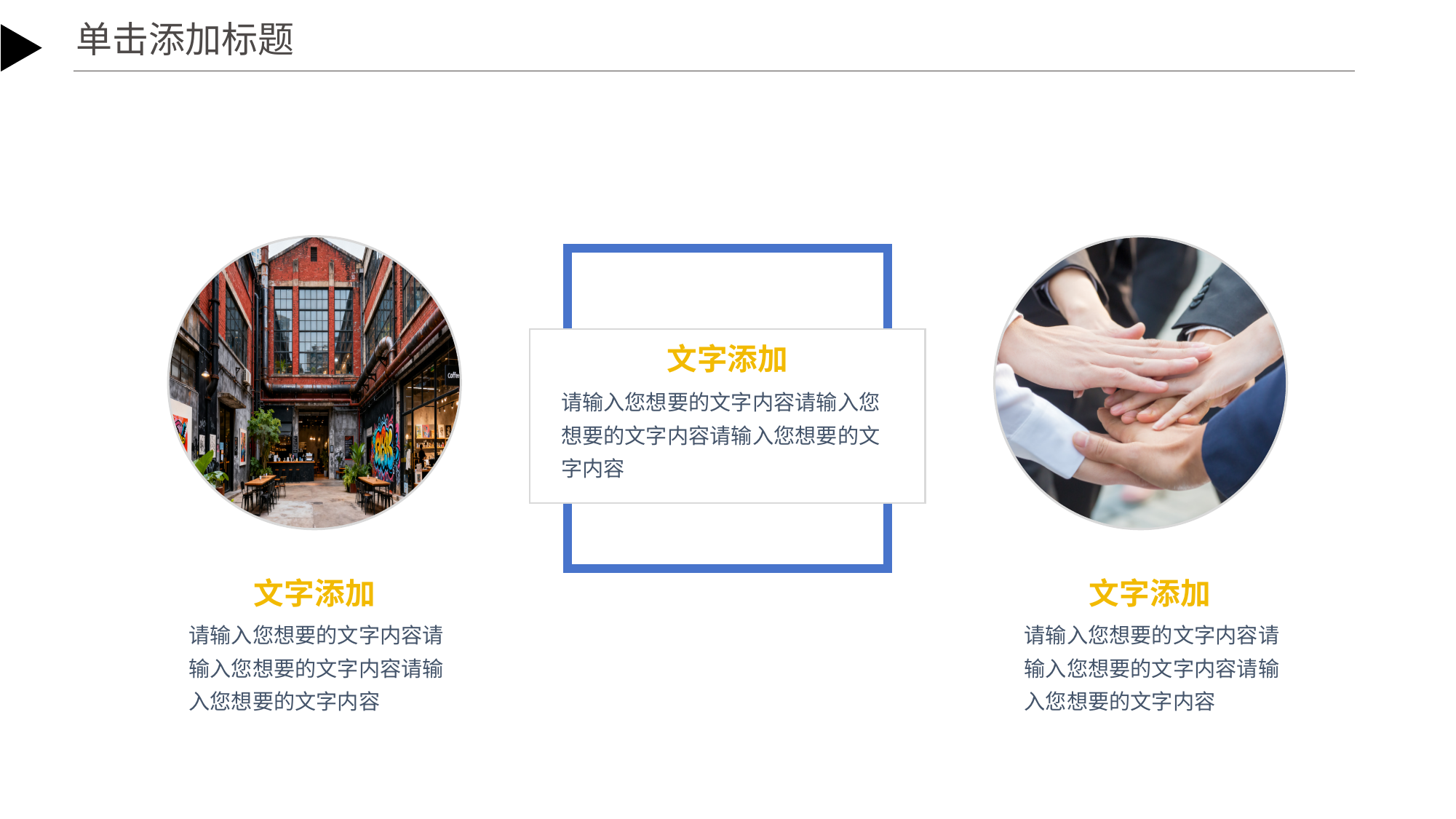

单击添加标题
点击输入标题

文字添加
请输入您想要的文字内容请输入您想要的文字内容请输入您想要的文字内容
文字添加
请输入您想要的文字内容请输入您想要的文字内容请输入您想要的文字内容
文字添加
请输入您想要的文字内容请输入您想要的文字内容请输入您想要的文字内容